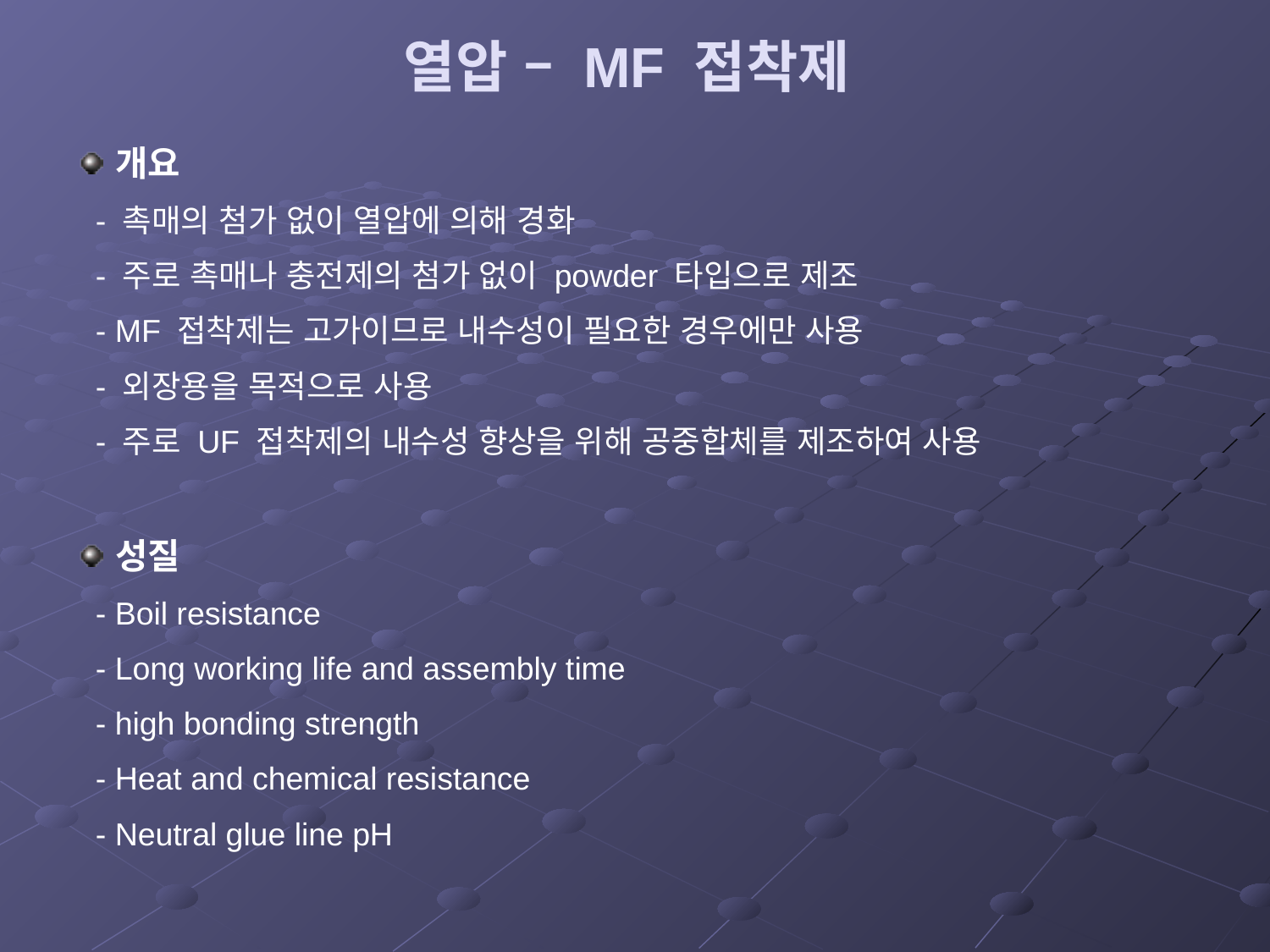

# 열압 – MF 접착제
개요
  - 촉매의 첨가 없이 열압에 의해 경화
  - 주로 촉매나 충전제의 첨가 없이 powder 타입으로 제조
  - MF 접착제는 고가이므로 내수성이 필요한 경우에만 사용
  - 외장용을 목적으로 사용
  - 주로 UF 접착제의 내수성 향상을 위해 공중합체를 제조하여 사용

성질
  - Boil resistance
  - Long working life and assembly time
  - high bonding strength
  - Heat and chemical resistance
  - Neutral glue line pH